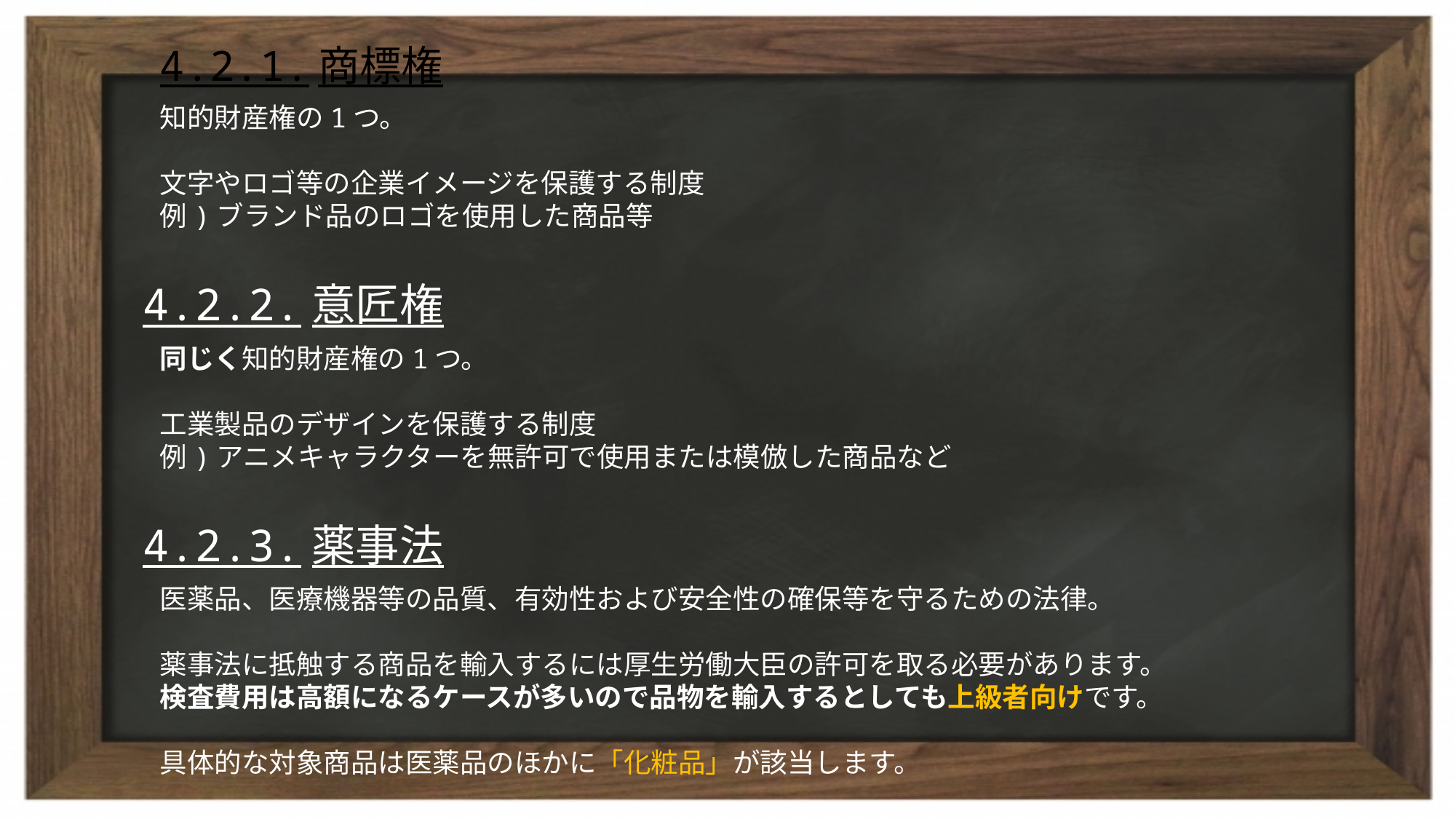

# 4.2.1.商標権
知的財産権の1つ。

文字やロゴ等の企業イメージを保護する制度
例)ブランド品のロゴを使用した商品等

4.2.2.意匠権
同じく知的財産権の1つ。

工業製品のデザインを保護する制度
例)アニメキャラクターを無許可で使用または模倣した商品など

4.2.3.薬事法
医薬品、医療機器等の品質、有効性および安全性の確保等を守るための法律。

薬事法に抵触する商品を輸入するには厚生労働大臣の許可を取る必要があります。
検査費用は高額になるケースが多いので品物を輸入するとしても上級者向けです。

具体的な対象商品は医薬品のほかに「化粧品」が該当します。